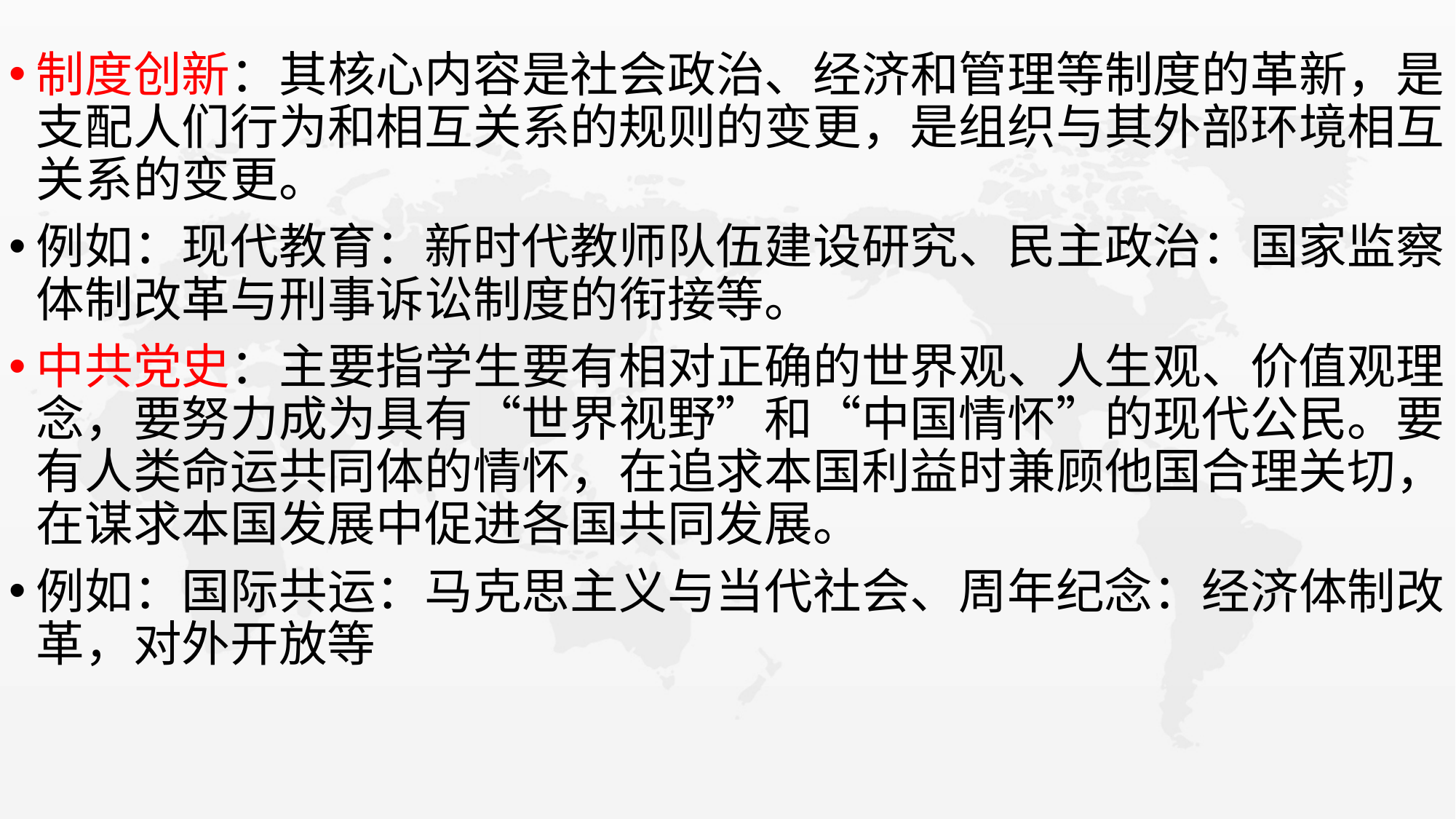

制度创新：其核心内容是社会政治、经济和管理等制度的革新，是支配人们行为和相互关系的规则的变更，是组织与其外部环境相互关系的变更。
例如：现代教育：新时代教师队伍建设研究、民主政治：国家监察体制改革与刑事诉讼制度的衔接等。
中共党史：主要指学生要有相对正确的世界观、人生观、价值观理念，要努力成为具有“世界视野”和“中国情怀”的现代公民。要有人类命运共同体的情怀，在追求本国利益时兼顾他国合理关切，在谋求本国发展中促进各国共同发展。
例如：国际共运：马克思主义与当代社会、周年纪念：经济体制改革，对外开放等